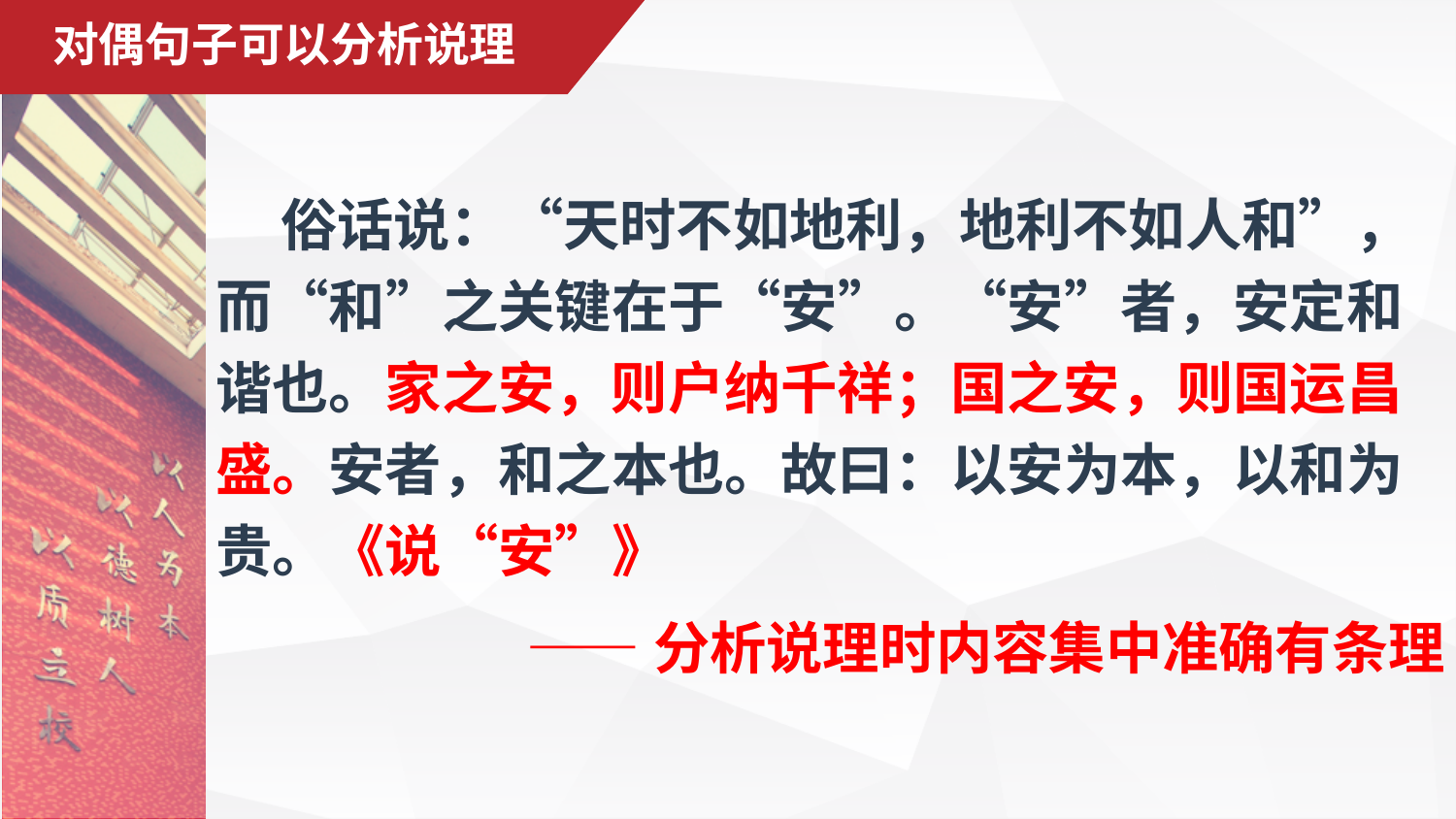

# 对偶句子可以分析说理
    俗话说：“天时不如地利，地利不如人和”，而“和”之关键在于“安”。“安”者，安定和谐也。家之安，则户纳千祥；国之安，则国运昌盛。安者，和之本也。故曰：以安为本，以和为贵。《说“安”》
——分析说理时内容集中准确有条理